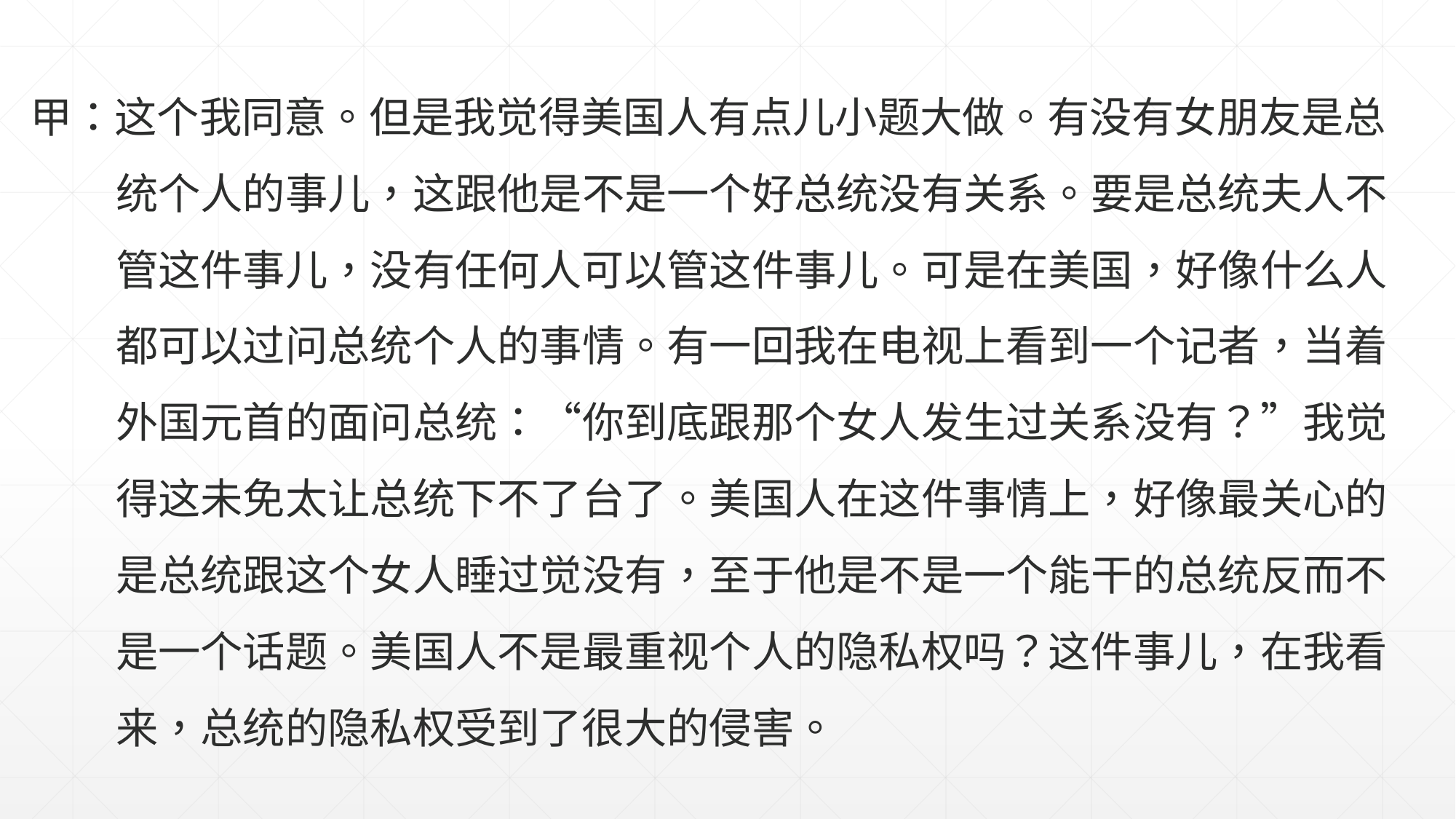

甲：这个我同意。但是我觉得美国人有点儿小题大做。有没有女朋友是总
        统个人的事儿，这跟他是不是一个好总统没有关系。要是总统夫人不
        管这件事儿，没有任何人可以管这件事儿。可是在美国，好像什么人
        都可以过问总统个人的事情。有一回我在电视上看到一个记者，当着
        外国元首的面问总统：“你到底跟那个女人发生过关系没有？”我觉
        得这未免太让总统下不了台了。美国人在这件事情上，好像最关心的
        是总统跟这个女人睡过觉没有，至于他是不是一个能干的总统反而不
        是一个话题。美国人不是最重视个人的隐私权吗？这件事儿，在我看
        来，总统的隐私权受到了很大的侵害。